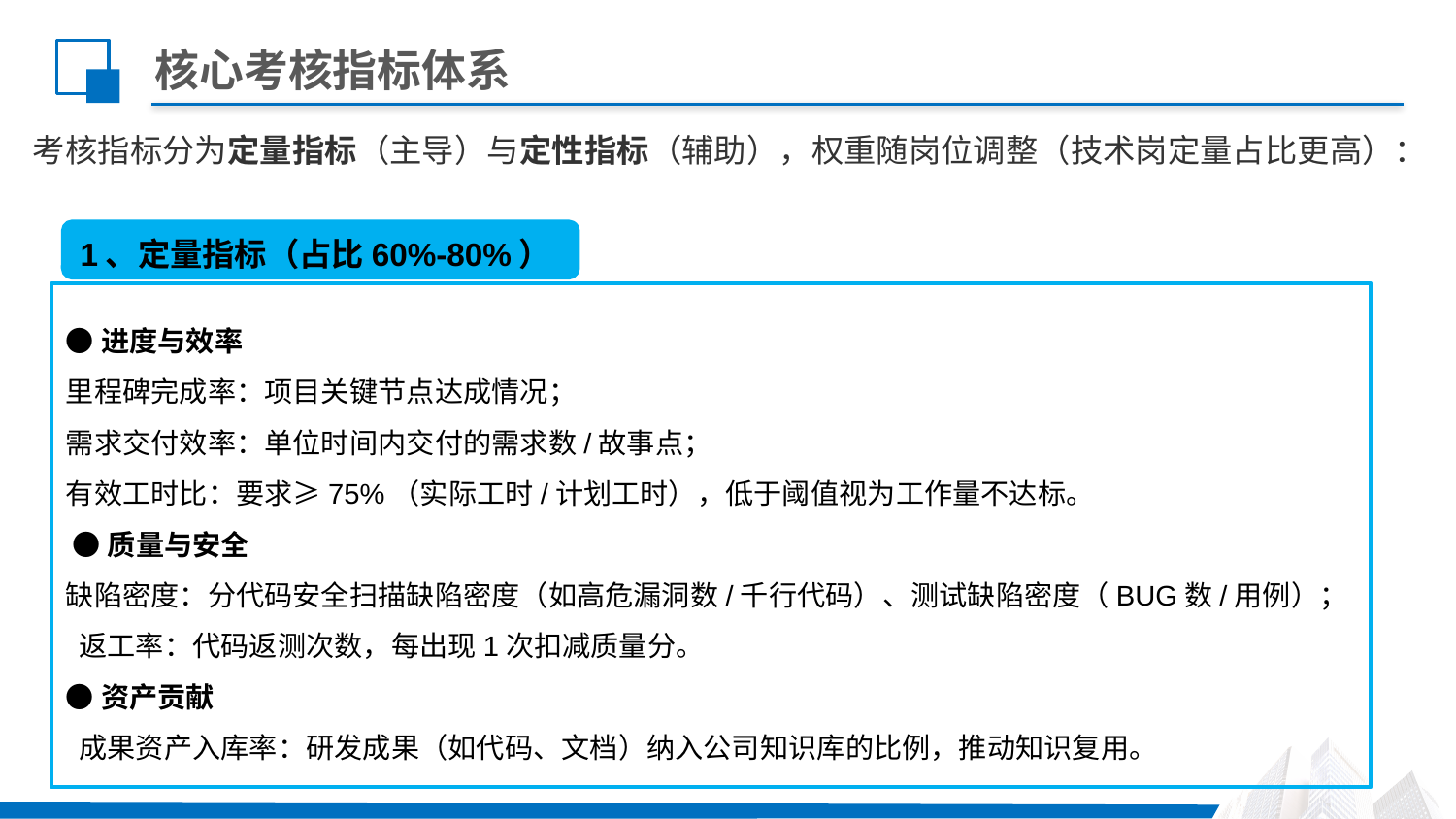

# 核心考核指标体系
考核指标分为定量指标（主导）与定性指标（辅助），权重随岗位调整（技术岗定量占比更高）：
1、定量指标（占比60%-80%）
●进度与效率
里程碑完成率：项目关键节点达成情况；
需求交付效率：单位时间内交付的需求数/故事点；
有效工时比：要求≥75%（实际工时/计划工时），低于阈值视为工作量不达标。
 ●质量与安全
缺陷密度：分代码安全扫描缺陷密度（如高危漏洞数/千行代码）、测试缺陷密度（BUG数/用例）；
 返工率：代码返测次数，每出现1次扣减质量分。
●资产贡献
 成果资产入库率：研发成果（如代码、文档）纳入公司知识库的比例，推动知识复用。